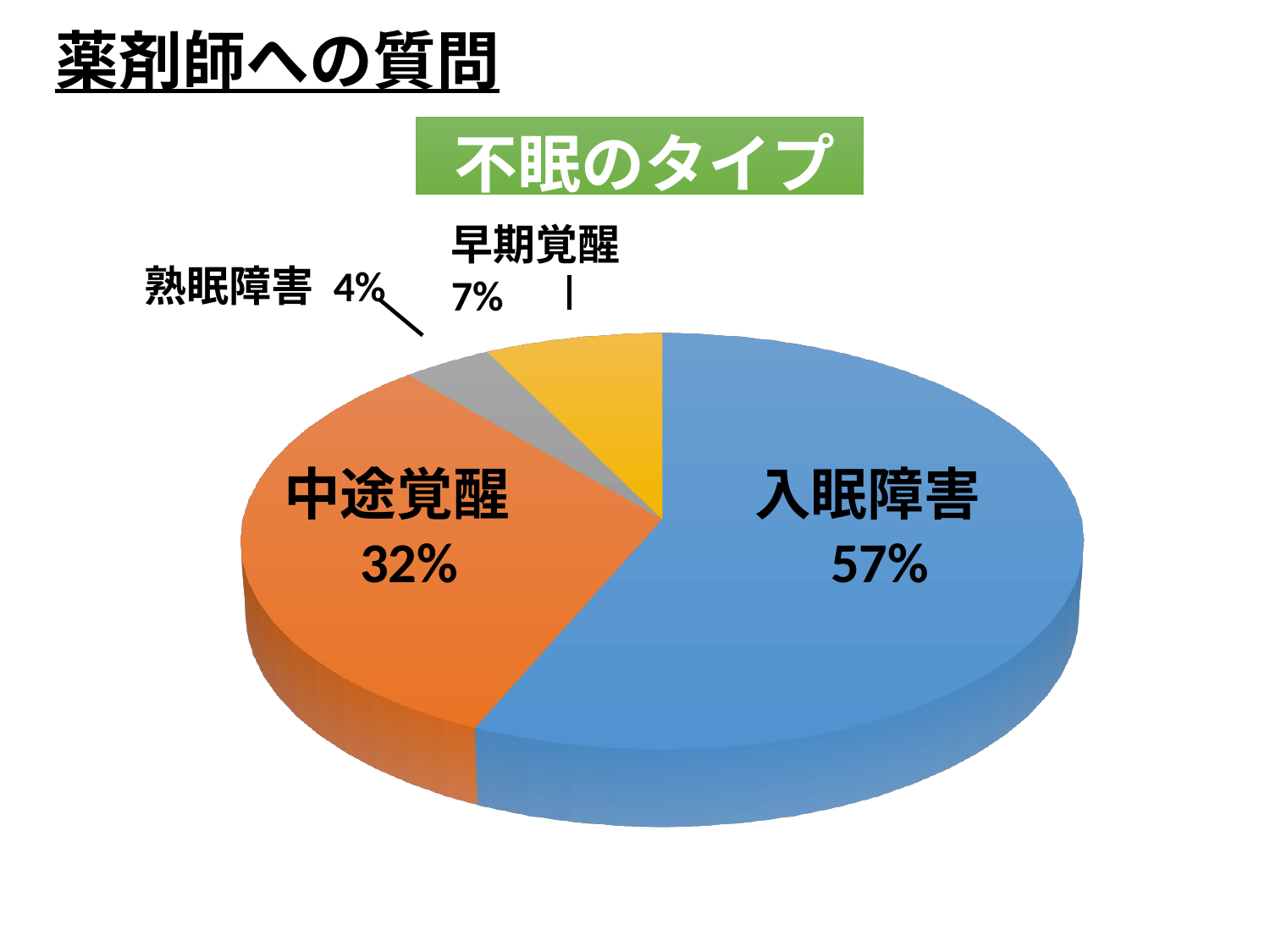

薬剤師への質問

不眠のタイプ
早期覚醒 7%

[unsupported chart]

熟眠障害 4%
中途覚醒
      32%
入眠障害
      57%